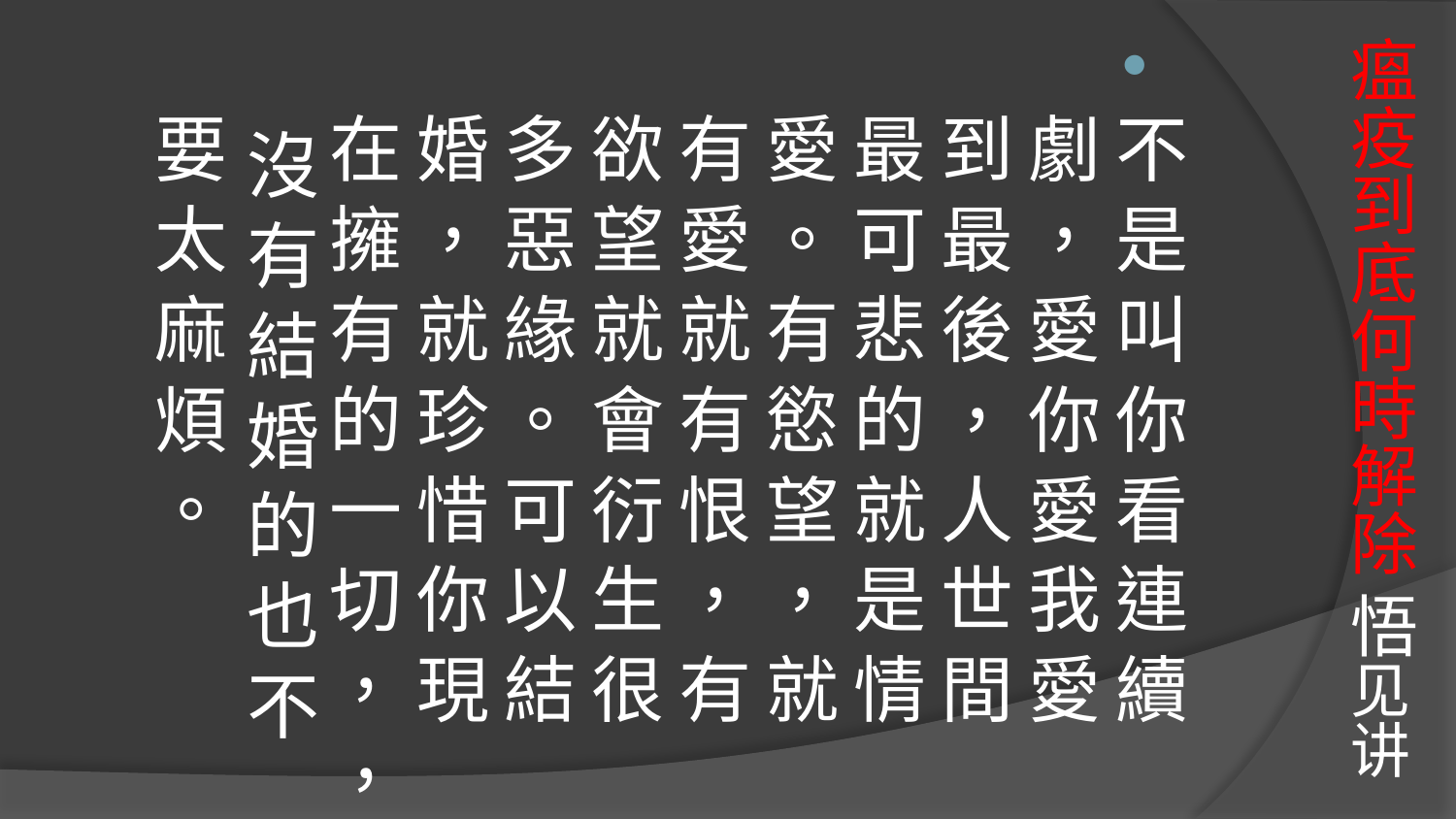

# 瘟疫到底何時解除 悟见讲
不 是 叫 你 看 連 續 劇 ， 愛 你 愛 我 愛 到 最 後 ， 人 世 間 最 可 悲 的 就 是 情 愛 。 有 慾 望 ， 就 有 愛 就 有 恨 ， 有 欲 望 就 會 衍 生 很 多 惡 緣 。 可 以 結 婚 ， 就 珍 惜 你 現 在 擁 有 的 一 切 ， ， 沒 有 結 婚 的 也 不 要 太 麻 煩 。